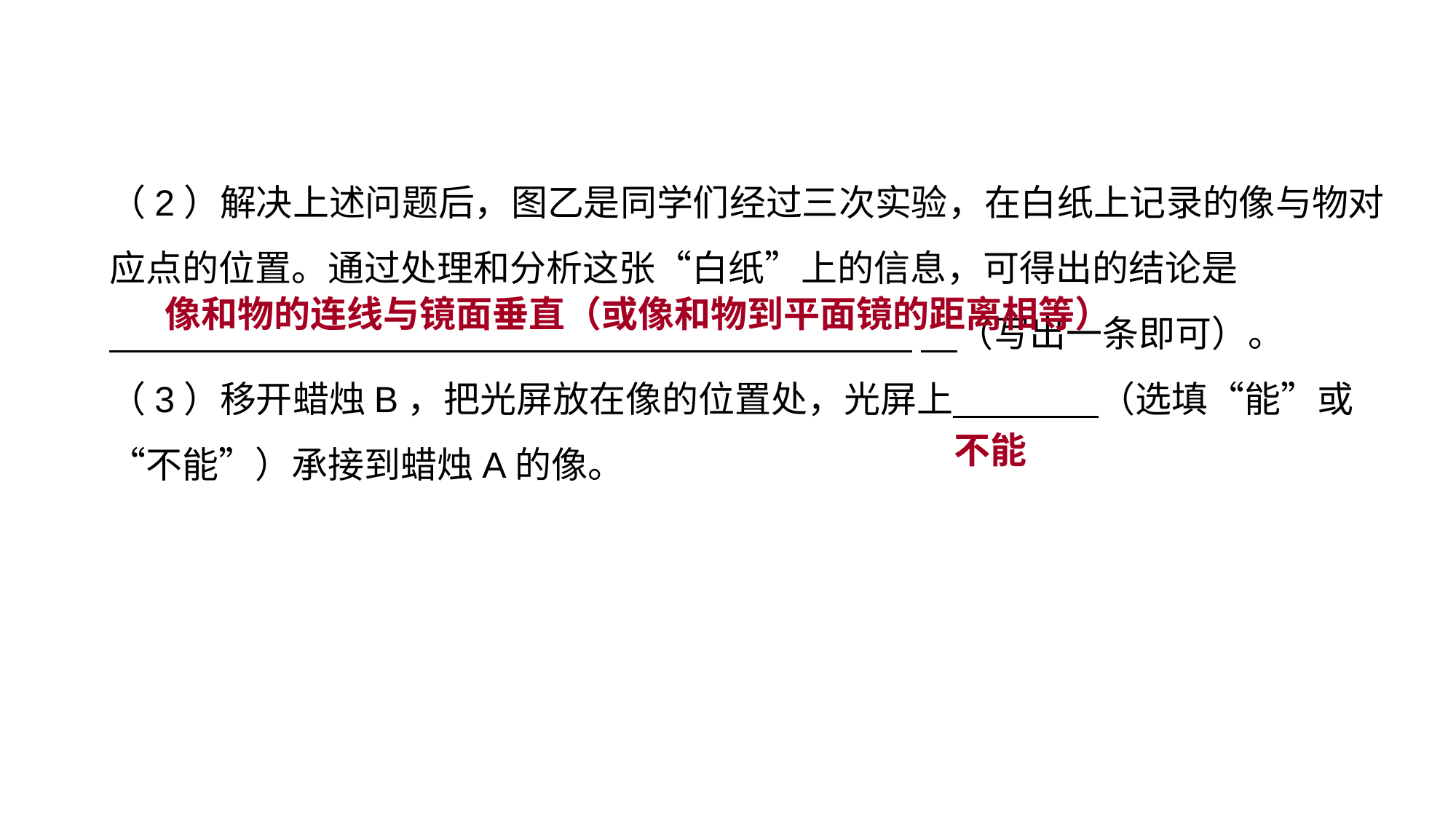

（2）解决上述问题后，图乙是同学们经过三次实验，在白纸上记录的像与物对应点的位置。通过处理和分析这张“白纸”上的信息，可得出的结论是
                                                                                                  　（写出一条即可）。
（3）移开蜡烛B，把光屏放在像的位置处，光屏上　　　　（选填“能”或“不能”）承接到蜡烛A的像。
真题回顾 把握考向
像和物的连线与镜面垂直（或像和物到平面镜的距离相等）
不能